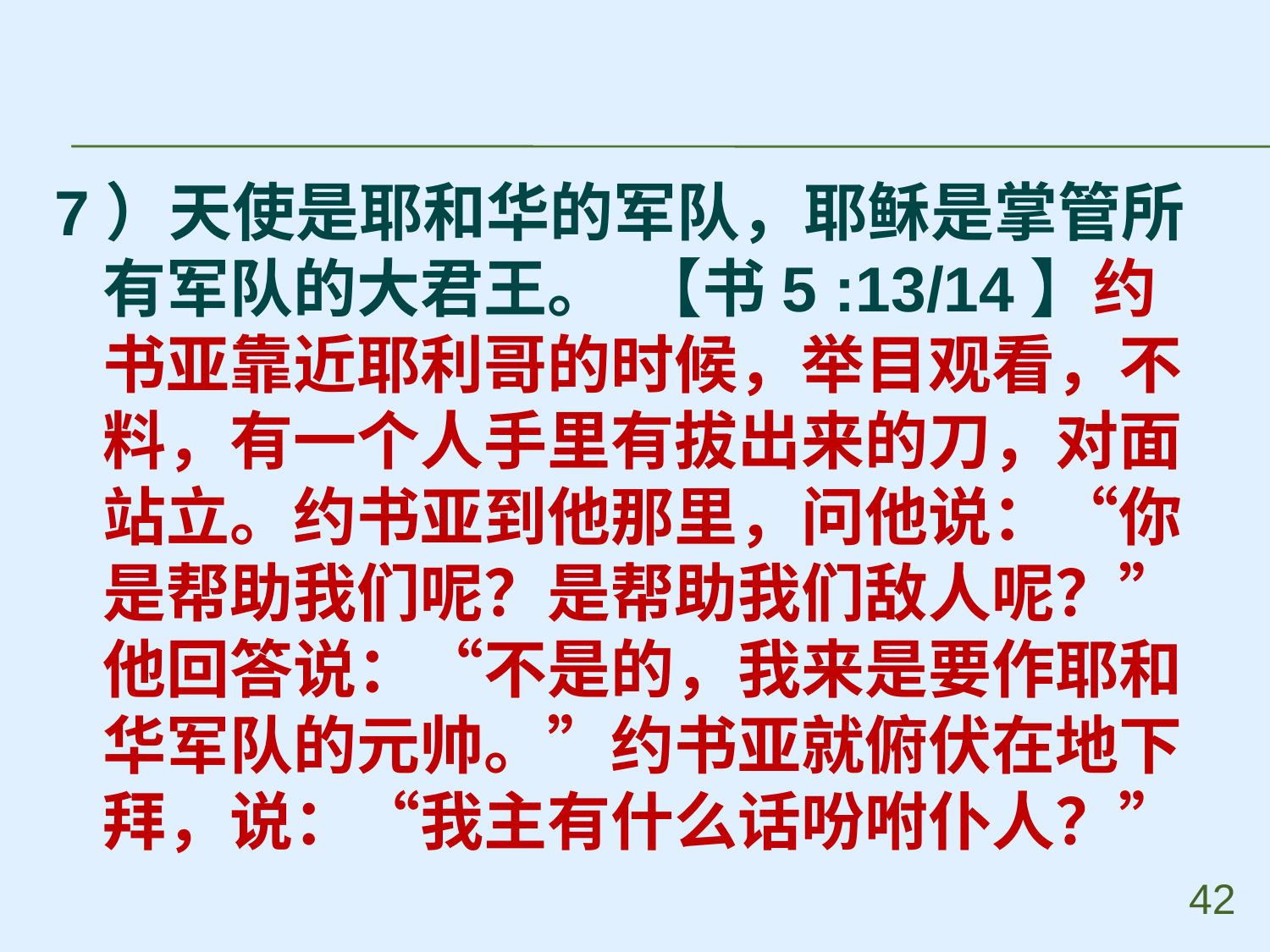

7）天使是耶和华的军队，耶稣是掌管所有军队的大君王。  【书5 :13/14】约书亚靠近耶利哥的时候，举目观看，不料，有一个人手里有拔出来的刀，对面站立。约书亚到他那里，问他说：“你是帮助我们呢？是帮助我们敌人呢？”他回答说：“不是的，我来是要作耶和华军队的元帅。”约书亚就俯伏在地下拜，说：“我主有什么话吩咐仆人？”

42